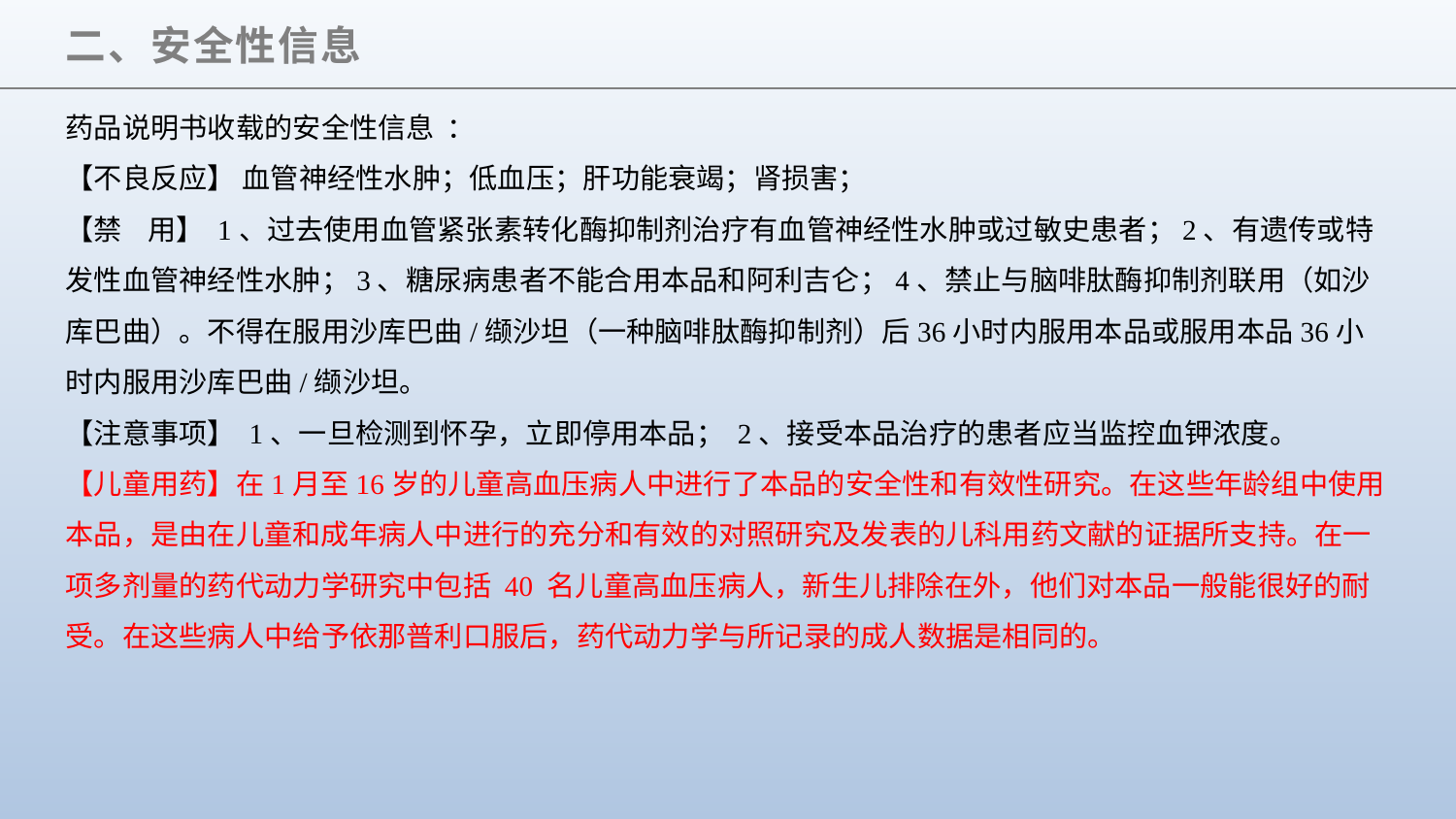

二、安全性信息
药品说明书收载的安全性信息  ：
【不良反应】 血管神经性水肿；低血压；肝功能衰竭；肾损害；
【禁    用】 1、过去使用血管紧张素转化酶抑制剂治疗有血管神经性水肿或过敏史患者；2、有遗传或特发性血管神经性水肿；3、糖尿病患者不能合用本品和阿利吉仑；4、禁止与脑啡肽酶抑制剂联用（如沙库巴曲）。不得在服用沙库巴曲/缬沙坦（一种脑啡肽酶抑制剂）后36小时内服用本品或服用本品36小时内服用沙库巴曲/缬沙坦。
【注意事项】 1、一旦检测到怀孕，立即停用本品； 2、接受本品治疗的患者应当监控血钾浓度。
【儿童用药】在1月至16岁的儿童高血压病人中进行了本品的安全性和有效性研究。在这些年龄组中使用本品，是由在儿童和成年病人中进行的充分和有效的对照研究及发表的儿科用药文献的证据所支持。在一项多剂量的药代动力学研究中包括 40 名儿童高血压病人，新生儿排除在外，他们对本品一般能很好的耐受。在这些病人中给予依那普利口服后，药代动力学与所记录的成人数据是相同的。